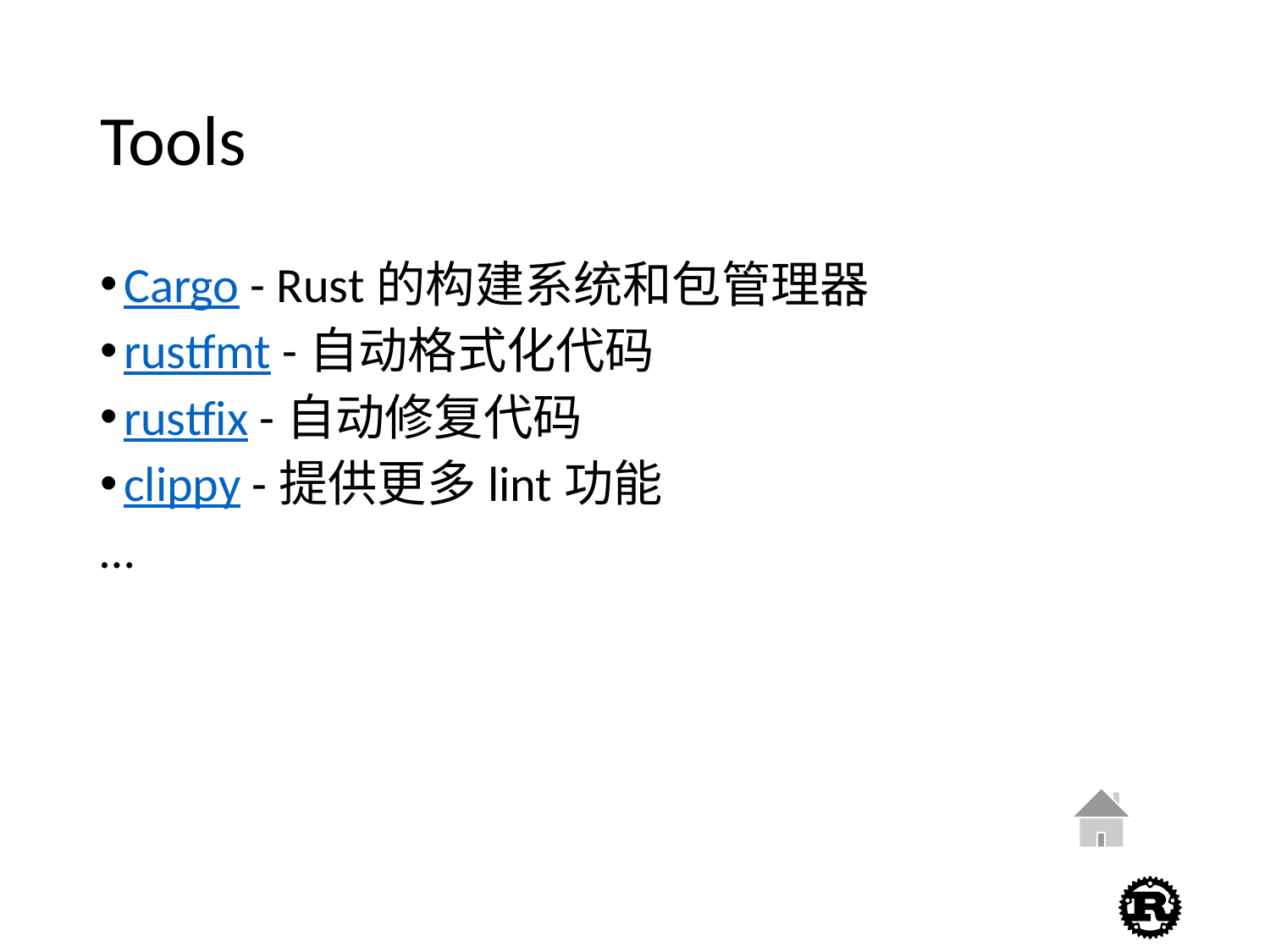

# Tools
Cargo - Rust的构建系统和包管理器
rustfmt -自动格式化代码
rustfix -自动修复代码
clippy -提供更多lint功能
…